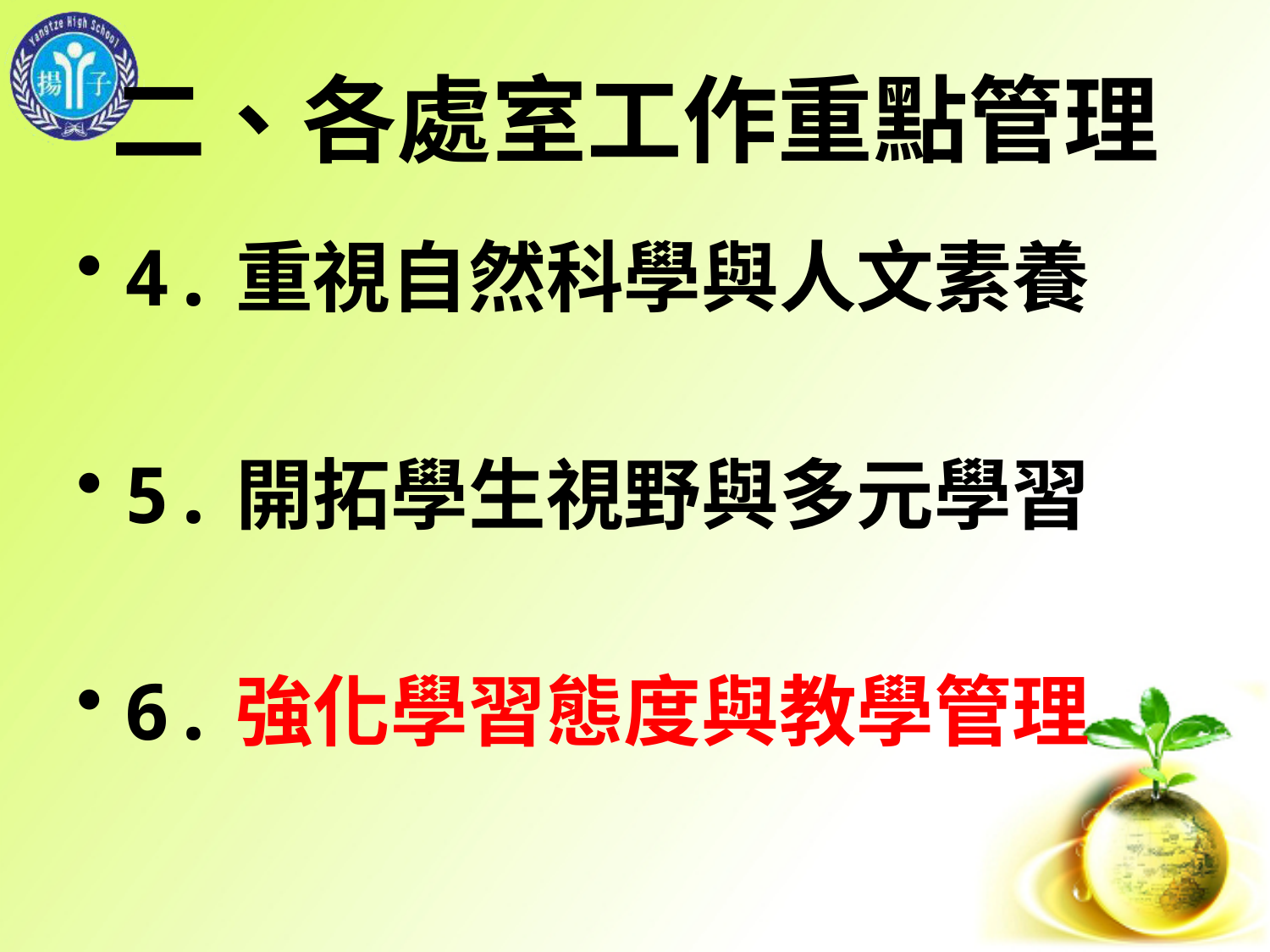

# 二、各處室工作重點管理
4.重視自然科學與人文素養

5.開拓學生視野與多元學習

6.強化學習態度與教學管理